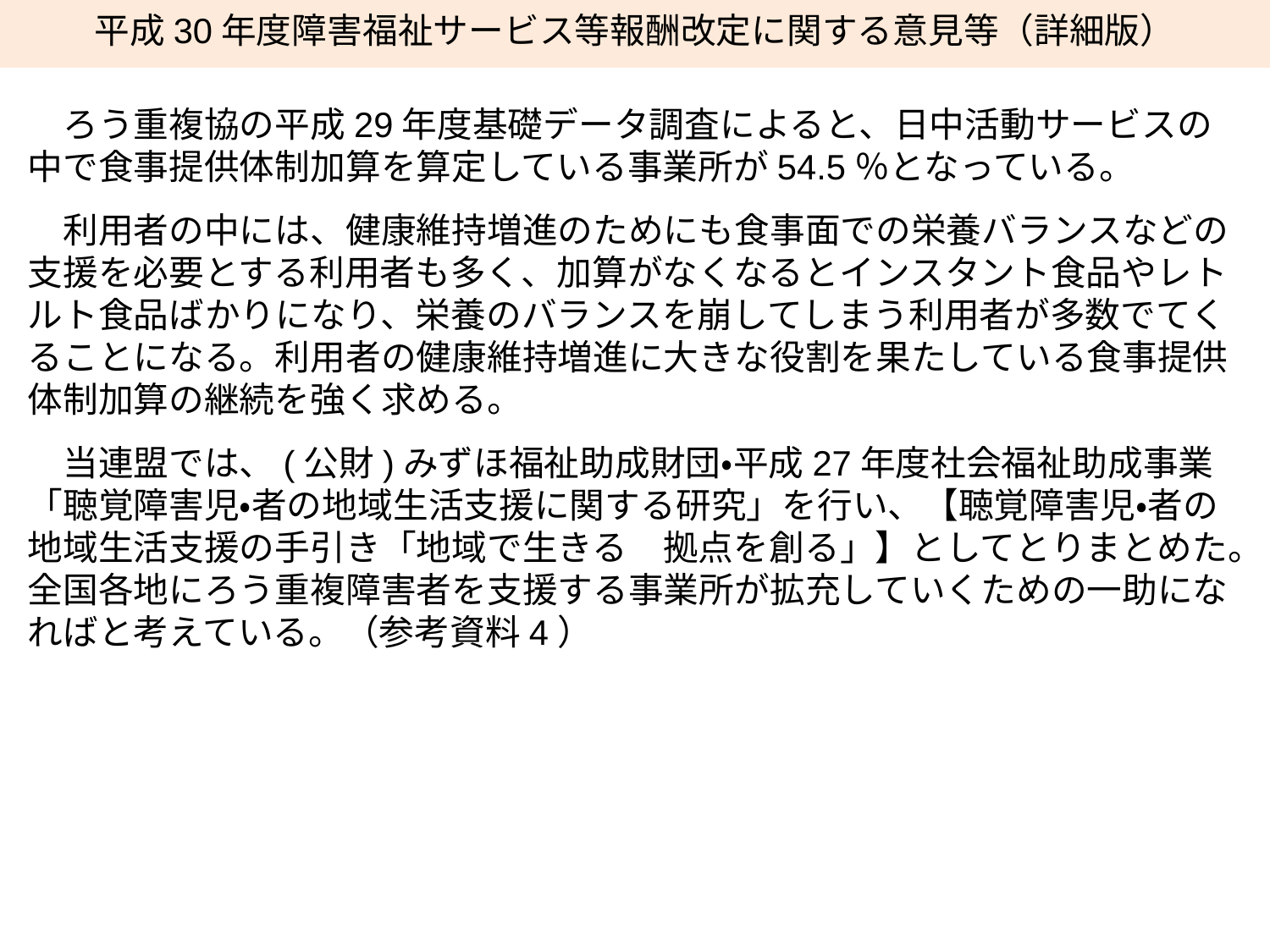

平成30年度障害福祉サービス等報酬改定に関する意見等（詳細版）
　ろう重複協の平成29年度基礎データ調査によると、日中活動サービスの中で食事提供体制加算を算定している事業所が54.5％となっている。
　利用者の中には、健康維持増進のためにも食事面での栄養バランスなどの支援を必要とする利用者も多く、加算がなくなるとインスタント食品やレトルト食品ばかりになり、栄養のバランスを崩してしまう利用者が多数でてくることになる。利用者の健康維持増進に大きな役割を果たしている食事提供体制加算の継続を強く求める。
　当連盟では、(公財)みずほ福祉助成財団・平成27年度社会福祉助成事業「聴覚障害児・者の地域生活支援に関する研究」を行い、【聴覚障害児・者の地域生活支援の手引き「地域で生きる　拠点を創る」】としてとりまとめた。全国各地にろう重複障害者を支援する事業所が拡充していくための一助になればと考えている。（参考資料4）